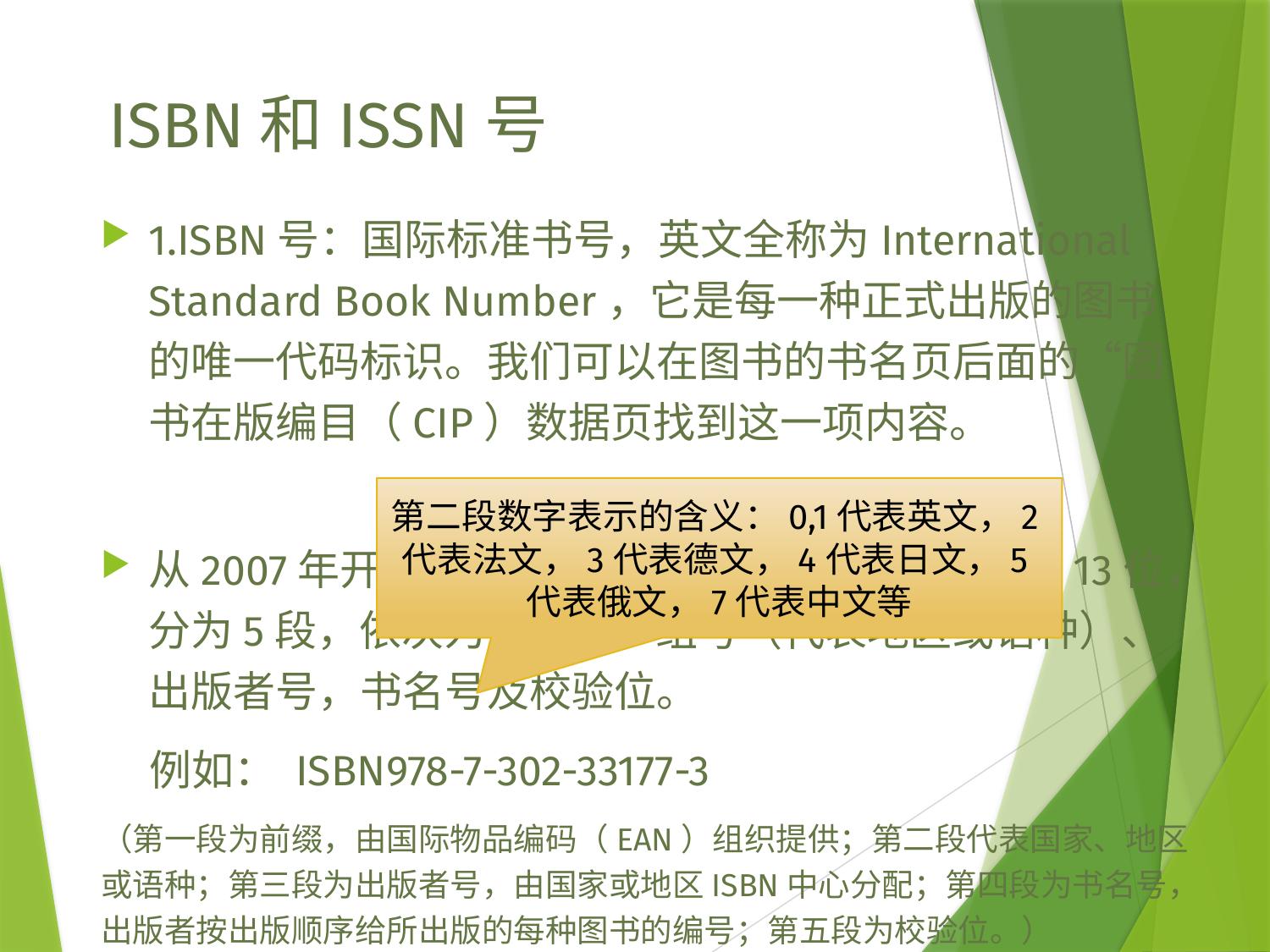

# ISBN和ISSN号
1.ISBN号：国际标准书号，英文全称为International Standard Book Number，它是每一种正式出版的图书的唯一代码标识。我们可以在图书的书名页后面的“图书在版编目（CIP）数据页找到这一项内容。

从2007年开始，ISBN号由原来的10位数字升至13位，分为5段，依次为：前缀、组号（代表地区或语种）、出版者号，书名号及校验位。
    例如： ISBN978-7-302-33177-3
（第一段为前缀，由国际物品编码（EAN）组织提供；第二段代表国家、地区或语种；第三段为出版者号，由国家或地区ISBN中心分配；第四段为书名号，出版者按出版顺序给所出版的每种图书的编号；第五段为校验位。）
第二段数字表示的含义：0,1代表英文，2代表法文，3代表德文，4代表日文，5代表俄文，7代表中文等